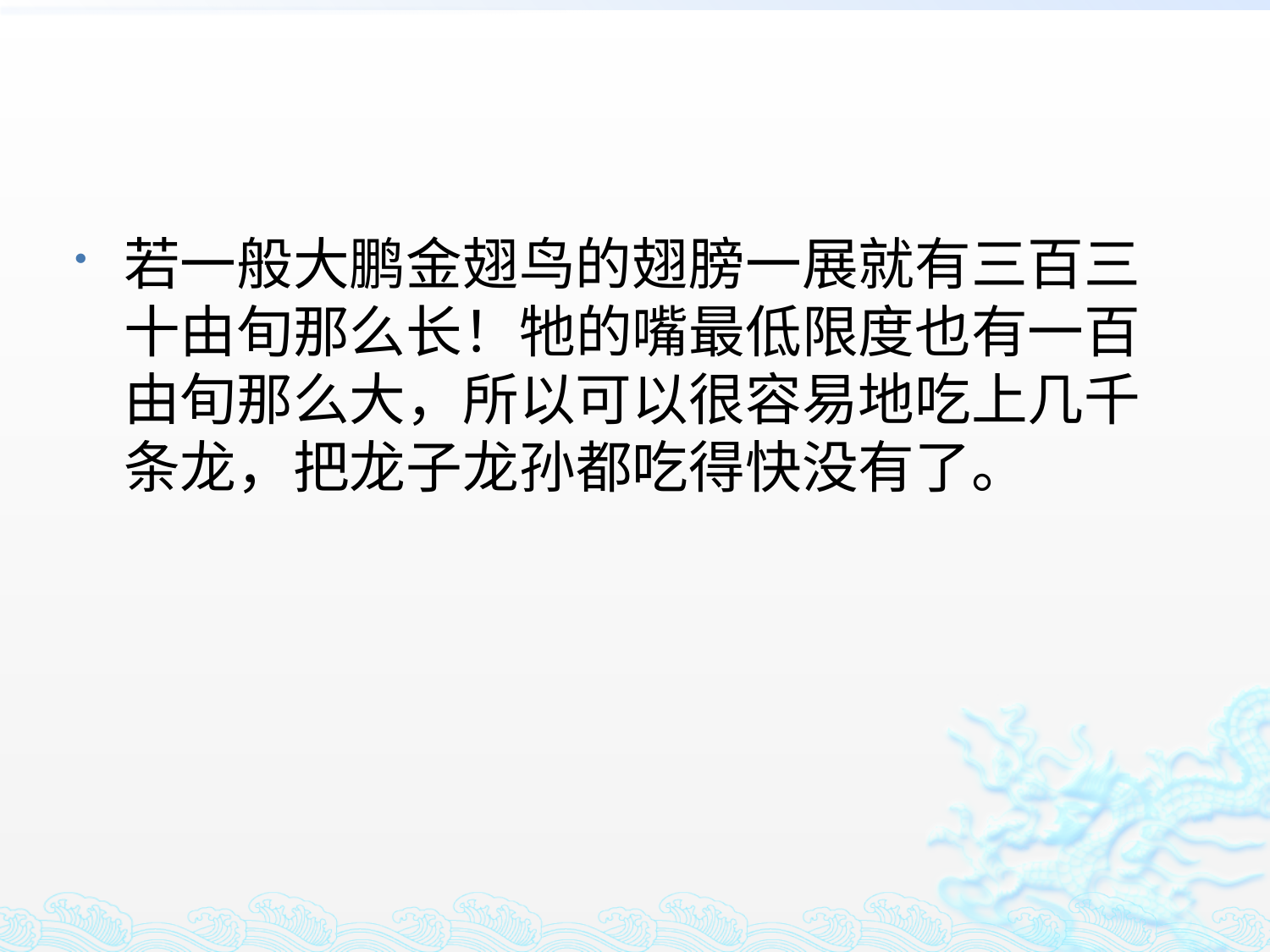

若一般大鹏金翅鸟的翅膀一展就有三百三十由旬那么长！牠的嘴最低限度也有一百由旬那么大，所以可以很容易地吃上几千条龙，把龙子龙孙都吃得快没有了。